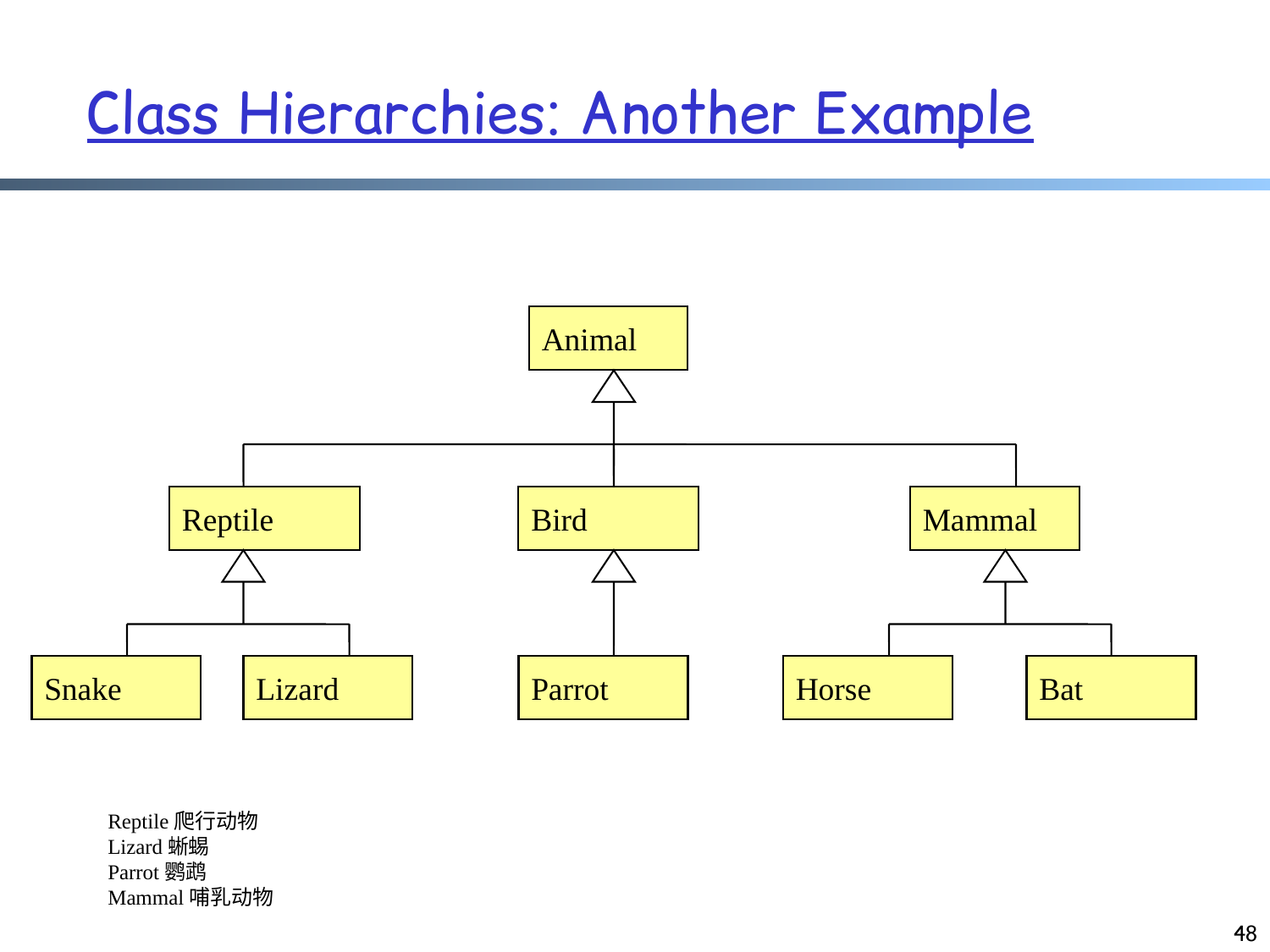

# Class Hierarchies: Another Example
Animal

Reptile
Bird
Mammal

Snake
Lizard
Parrot
Horse
Bat
Reptile爬行动物
Lizard蜥蜴
Parrot鹦鹉
Mammal哺乳动物
48